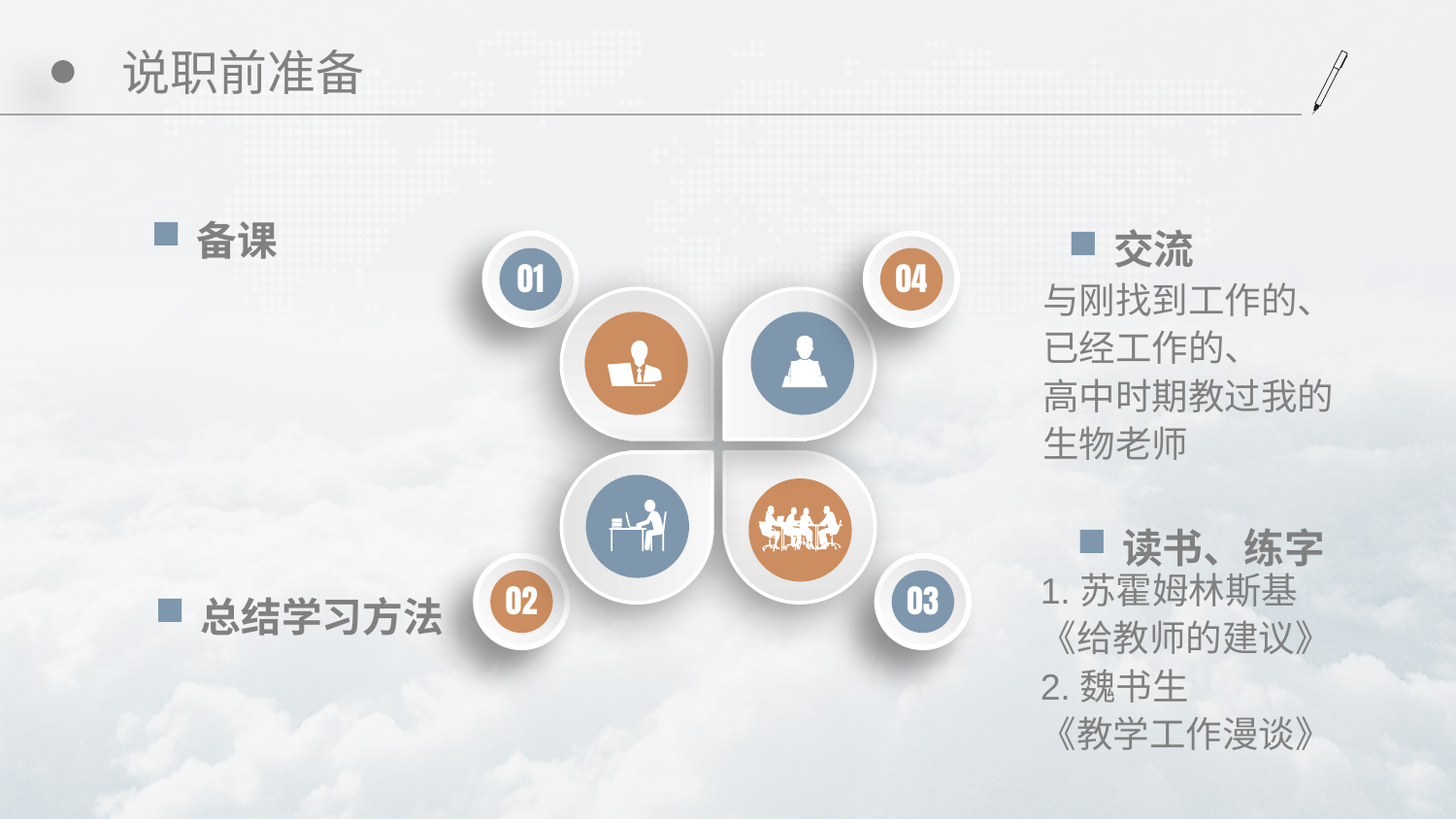

# 说职前准备
备课
交流

01

04
与刚找到工作的、
已经工作的、
高中时期教过我的
生物老师

读书、练字

02

03
1.苏霍姆林斯基
《给教师的建议》
2.魏书生
《教学工作漫谈》
总结学习方法